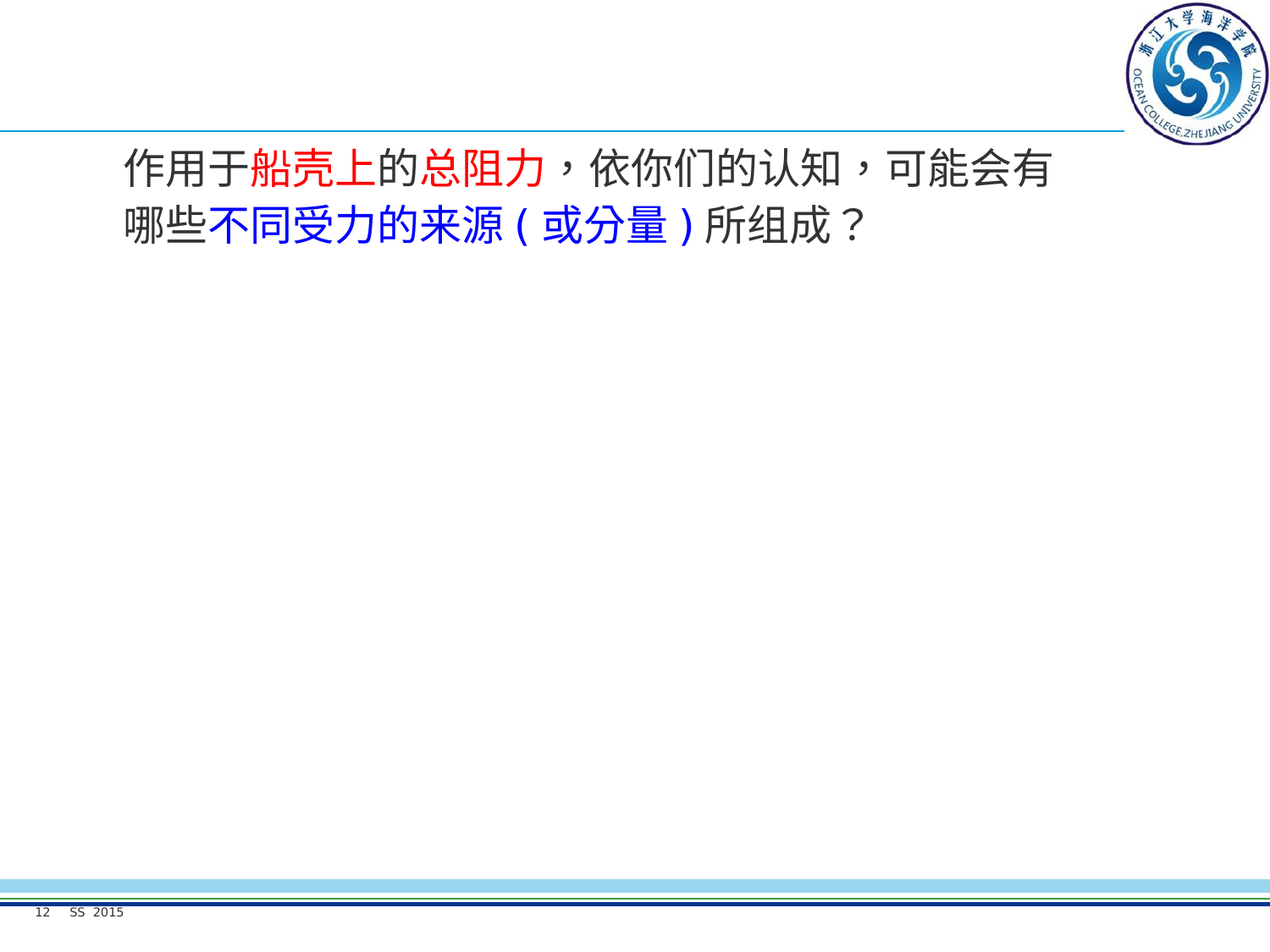

作用于船壳上的总阻力，依你们的认知，可能会有哪些不同受力的来源(或分量)所组成？
12